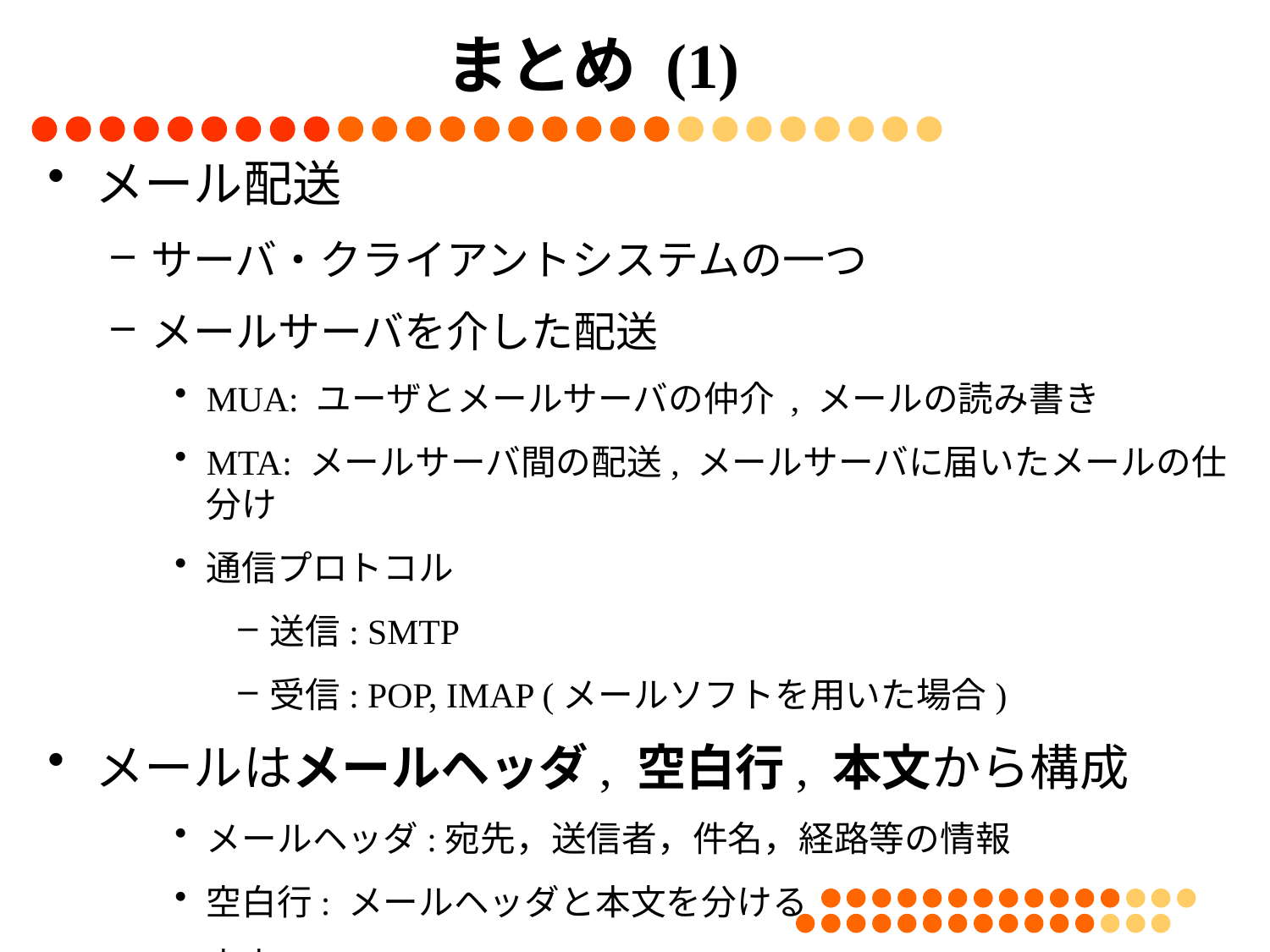

# まとめ (1)
メール配送
サーバ・クライアントシステムの一つ
メールサーバを介した配送
MUA: ユーザとメールサーバの仲介 , メールの読み書き
MTA: メールサーバ間の配送, メールサーバに届いたメールの仕分け
通信プロトコル
送信: SMTP
受信: POP, IMAP (メールソフトを用いた場合)
メールはメールヘッダ, 空白行, 本文から構成
メールヘッダ:宛先，送信者，件名，経路等の情報
空白行: メールヘッダと本文を分ける
本文